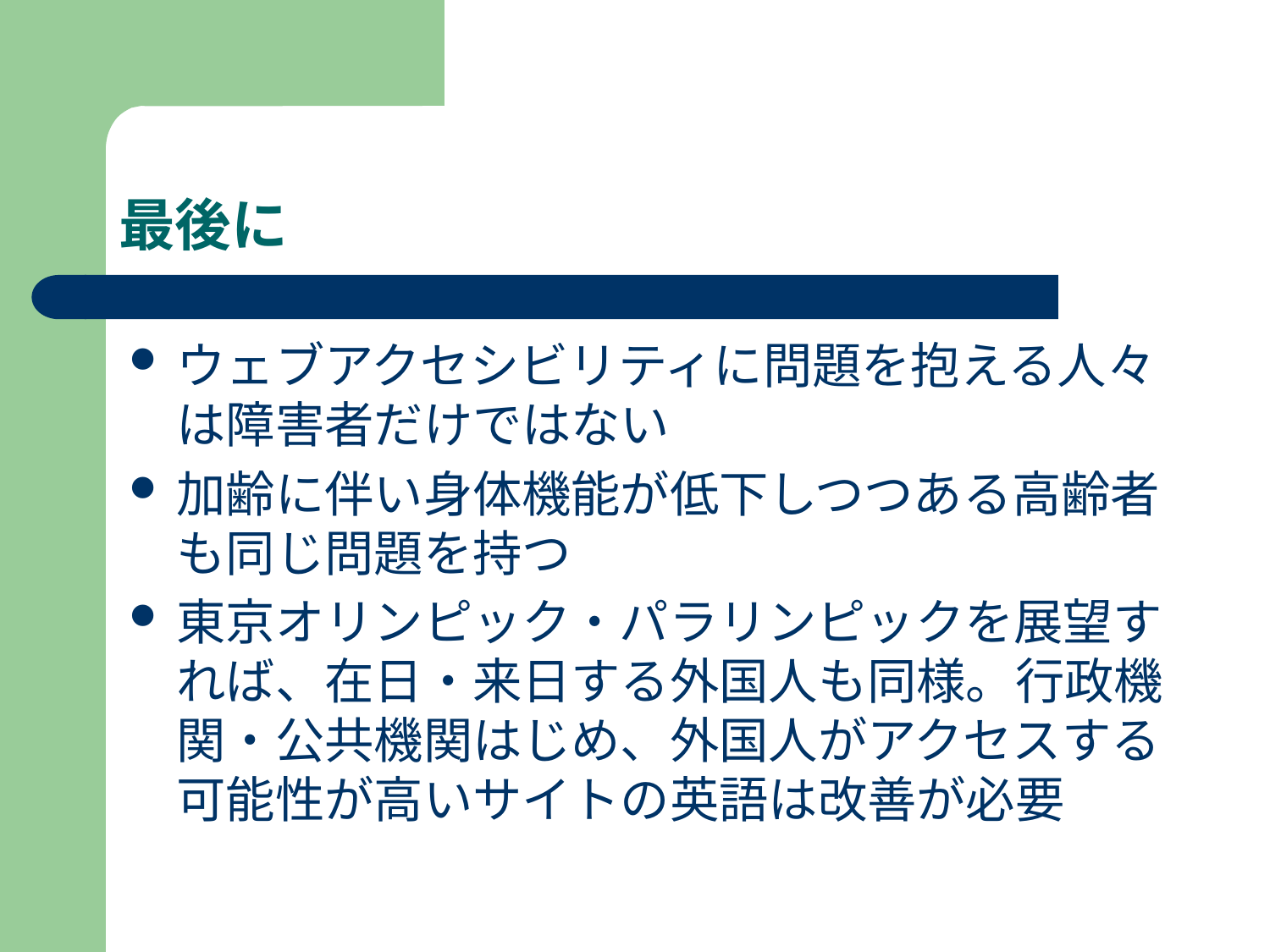

# 最後に
ウェブアクセシビリティに問題を抱える人々は障害者だけではない
加齢に伴い身体機能が低下しつつある高齢者も同じ問題を持つ
東京オリンピック・パラリンピックを展望すれば、在日・来日する外国人も同様。行政機関・公共機関はじめ、外国人がアクセスする可能性が高いサイトの英語は改善が必要